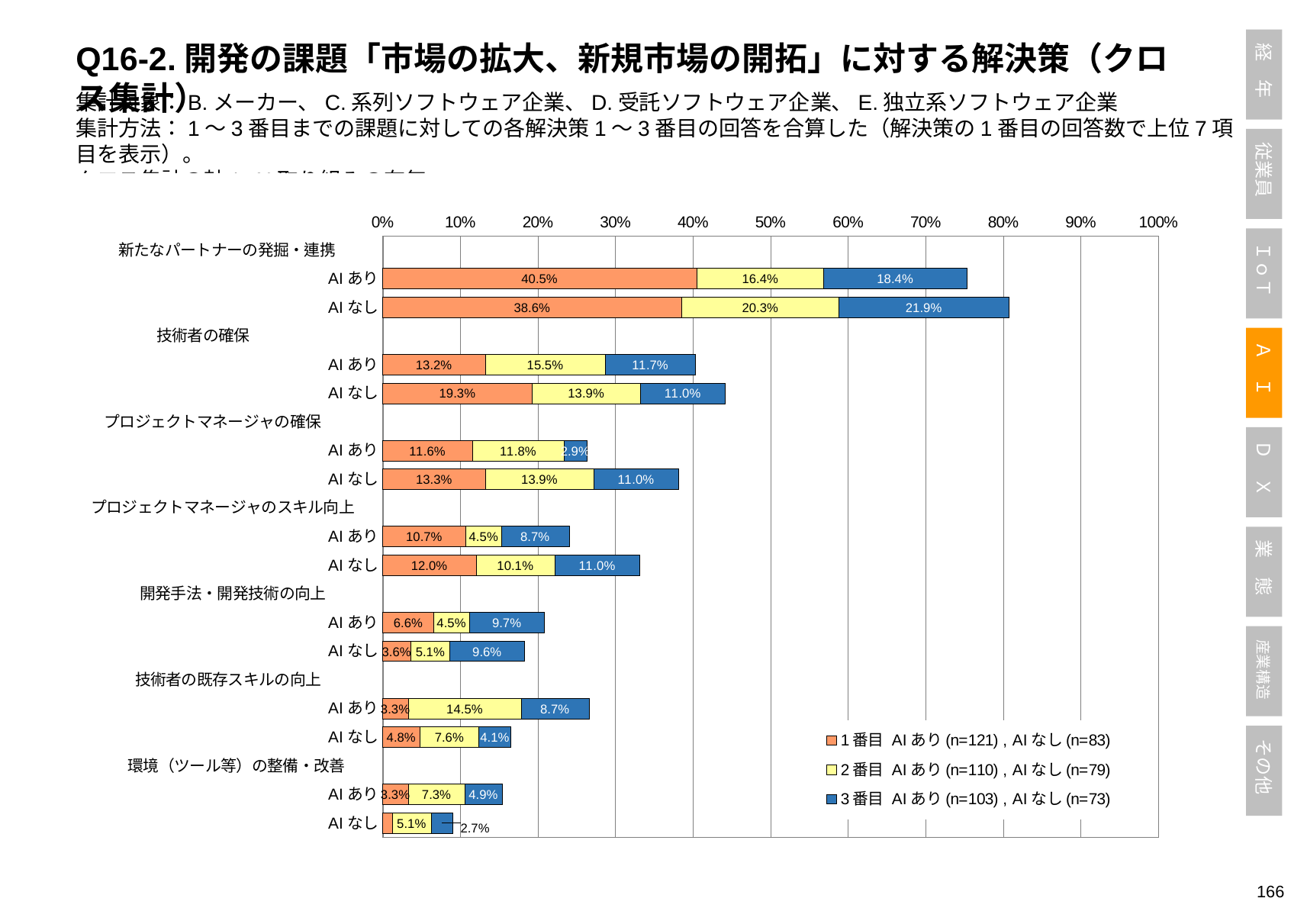

Q16-2.開発の課題「市場の拡大、新規市場の開拓」に対する解決策（クロス集計）
集計対象：B.メーカー、C.系列ソフトウェア企業、D.受託ソフトウェア企業、E.独立系ソフトウェア企業
集計方法：1～3番目までの課題に対しての各解決策1～3番目の回答を合算した（解決策の1番目の回答数で上位7項目を表示）。
クロス集計の軸：AI取り組みの有無

### Chart

| Category | 1番目 AIあり(n=121) , AIなし(n=83) | 2番目 AIあり(n=110) , AIなし(n=79) | 3番目 AIあり(n=103) , AIなし(n=73) |
|---|---|---|---|
| 新たなパートナーの発掘・連携          | None | None | None |
| AIあり | 0.4049586776859504 | 0.16363636363636364 | 0.18446601941747573 |
| AIなし | 0.3855421686746988 | 0.20253164556962025 | 0.2191780821917808 |
| 技術者の確保                            | None | None | None |
| AIあり | 0.1322314049586777 | 0.15454545454545454 | 0.11650485436893204 |
| AIなし | 0.1927710843373494 | 0.13924050632911392 | 0.1095890410958904 |
| プロジェクトマネージャの確保             | None | None | None |
| AIあり | 0.11570247933884298 | 0.11818181818181818 | 0.02912621359223301 |
| AIなし | 0.13253012048192772 | 0.13924050632911392 | 0.1095890410958904 |
| プロジェクトマネージャのスキル向上      | None | None | None |
| AIあり | 0.10743801652892562 | 0.045454545454545456 | 0.08737864077669903 |
| AIなし | 0.12048192771084337 | 0.10126582278481013 | 0.1095890410958904 |
| 開発手法・開発技術の向上            | None | None | None |
| AIあり | 0.06611570247933884 | 0.045454545454545456 | 0.0970873786407767 |
| AIなし | 0.03614457831325301 | 0.05063291139240506 | 0.0958904109589041 |
| 技術者の既存スキルの向上             | None | None | None |
| AIあり | 0.03305785123966942 | 0.14545454545454545 | 0.08737864077669903 |
| AIなし | 0.04819277108433735 | 0.0759493670886076 | 0.0410958904109589 |
| 環境（ツール等）の整備・改善        | None | None | None |
| AIあり | 0.03305785123966942 | 0.07272727272727272 | 0.04854368932038835 |
| AIなし | 0.012048192771084338 | 0.05063291139240506 | 0.0273972602739726 |
166